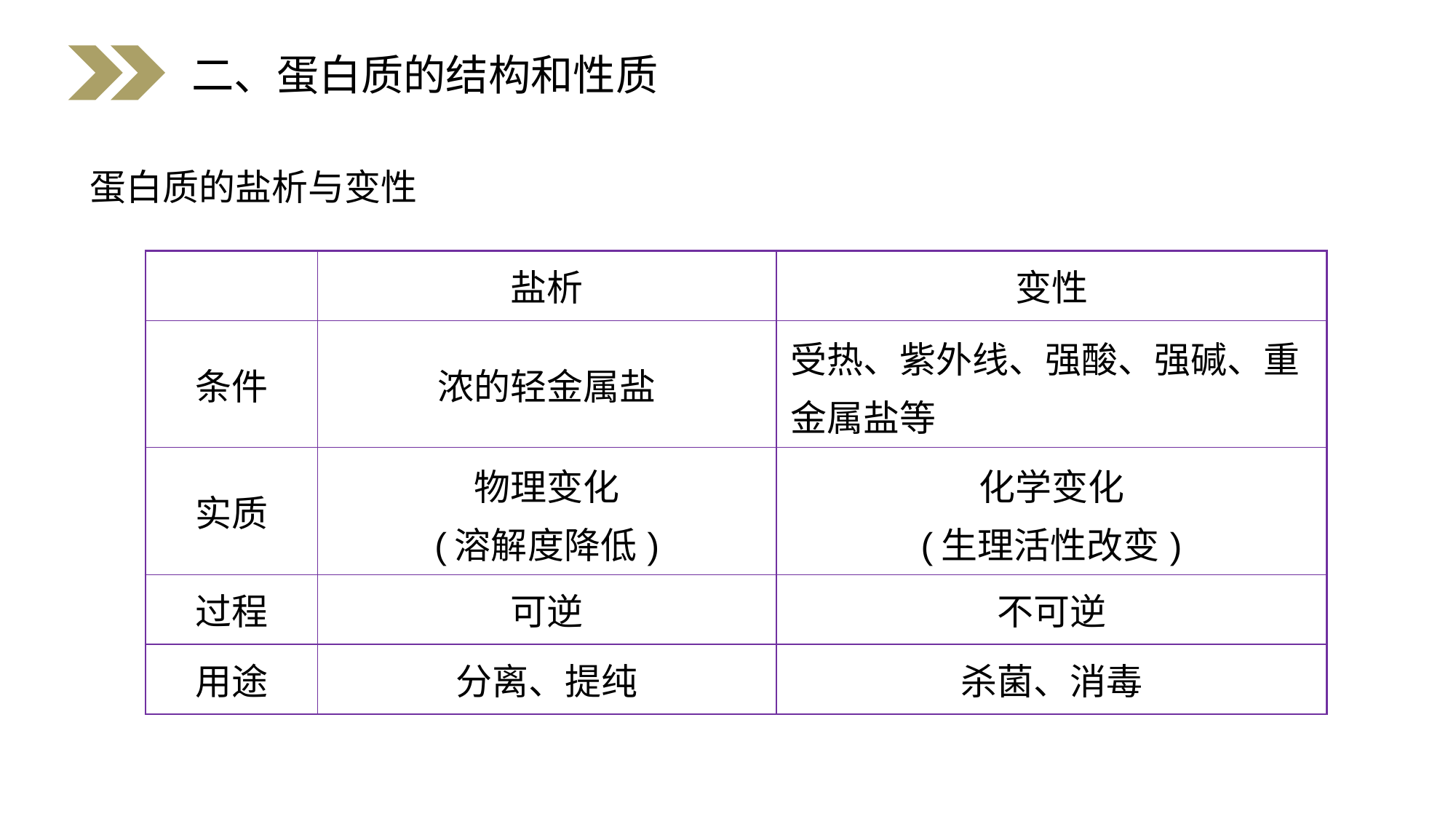

二、蛋白质的结构和性质
蛋白质的盐析与变性
|  | 盐析 | 变性 |
| --- | --- | --- |
| 条件 | 浓的轻金属盐 | 受热、紫外线、强酸、强碱、重金属盐等 |
| 实质 | 物理变化 (溶解度降低) | 化学变化 (生理活性改变) |
| 过程 | 可逆 | 不可逆 |
| 用途 | 分离、提纯 | 杀菌、消毒 |